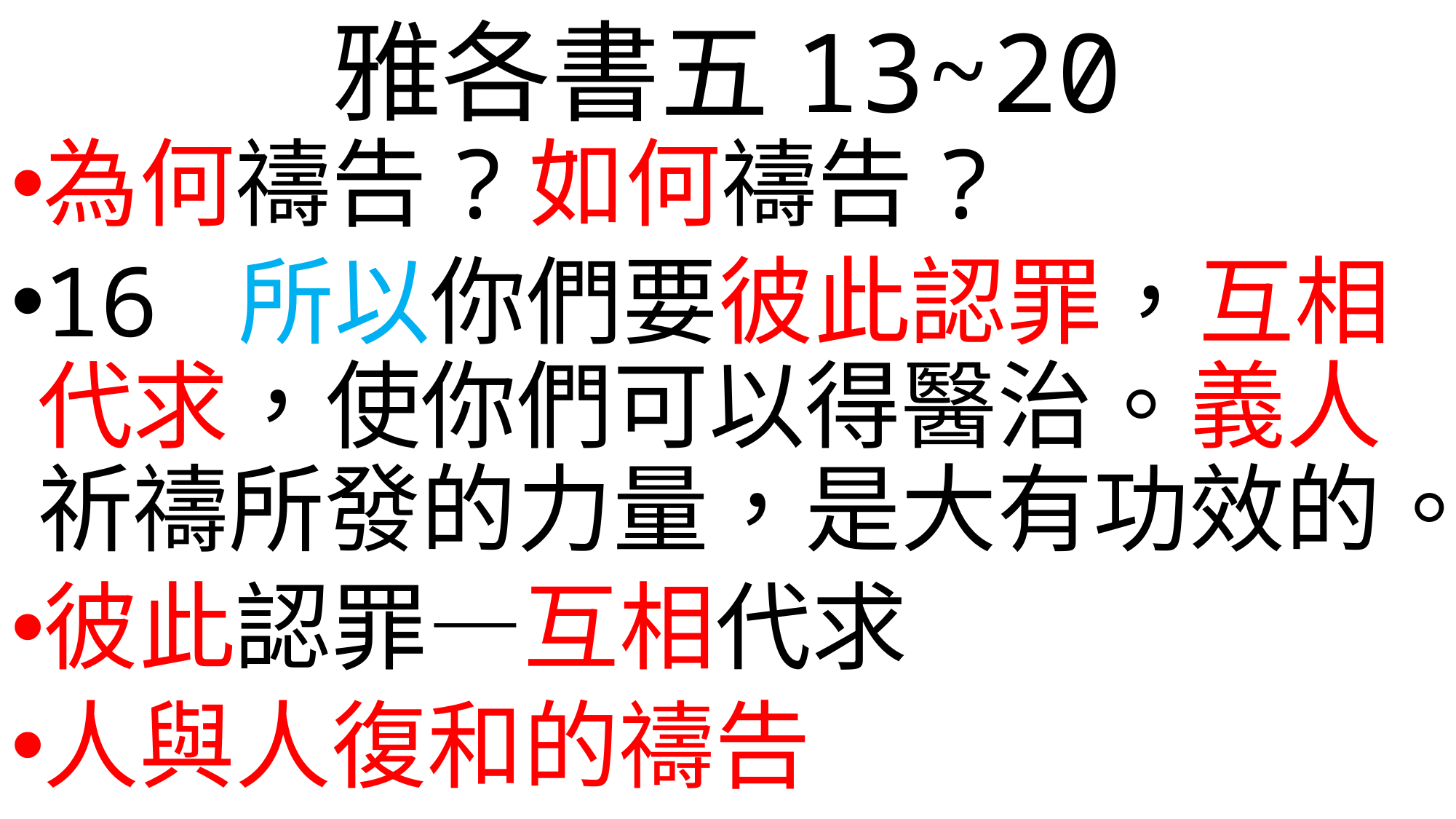

# 雅各書五13~20
為何禱告?如何禱告?
16 所以你們要彼此認罪，互相代求，使你們可以得醫治。義人祈禱所發的力量，是大有功效的。
彼此認罪—互相代求
人與人復和的禱告